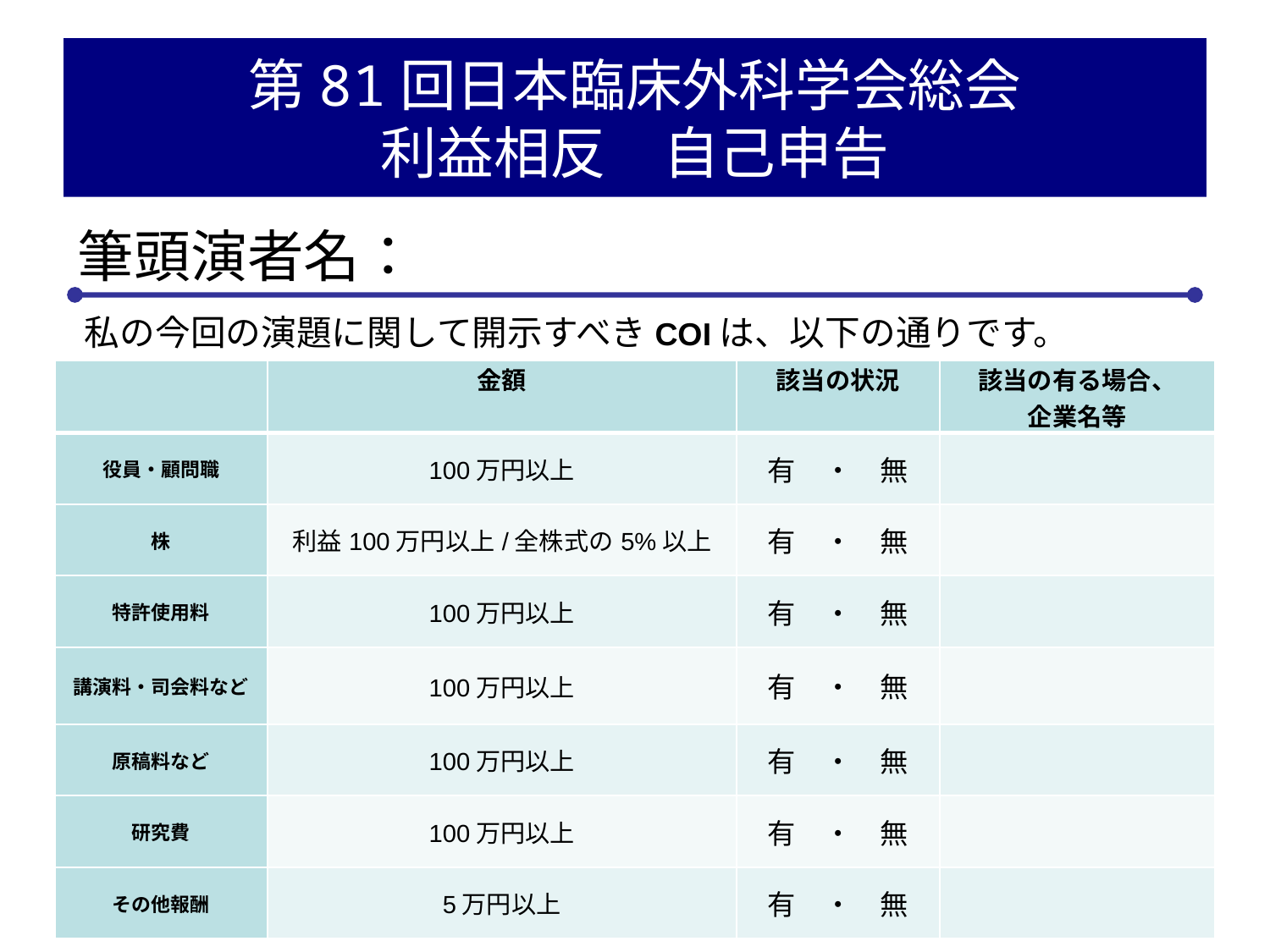

# 第81回日本臨床外科学会総会 利益相反　自己申告
筆頭演者名：

私の今回の演題に関して開示すべきCOIは、以下の通りです。
|  | 金額 | 該当の状況 | 該当の有る場合、 企業名等 |
| --- | --- | --- | --- |
| 役員・顧問職 | 100万円以上 | 有　・　無 |  |
| 株 | 利益100万円以上/全株式の5%以上 | 有　・　無 |  |
| 特許使用料 | 100万円以上 | 有　・　無 |  |
| 講演料・司会料など | 100万円以上 | 有　・　無 |  |
| 原稿料など | 100万円以上 | 有　・　無 |  |
| 研究費 | 100万円以上 | 有　・　無 |  |
| その他報酬 | 5万円以上 | 有　・　無 |  |